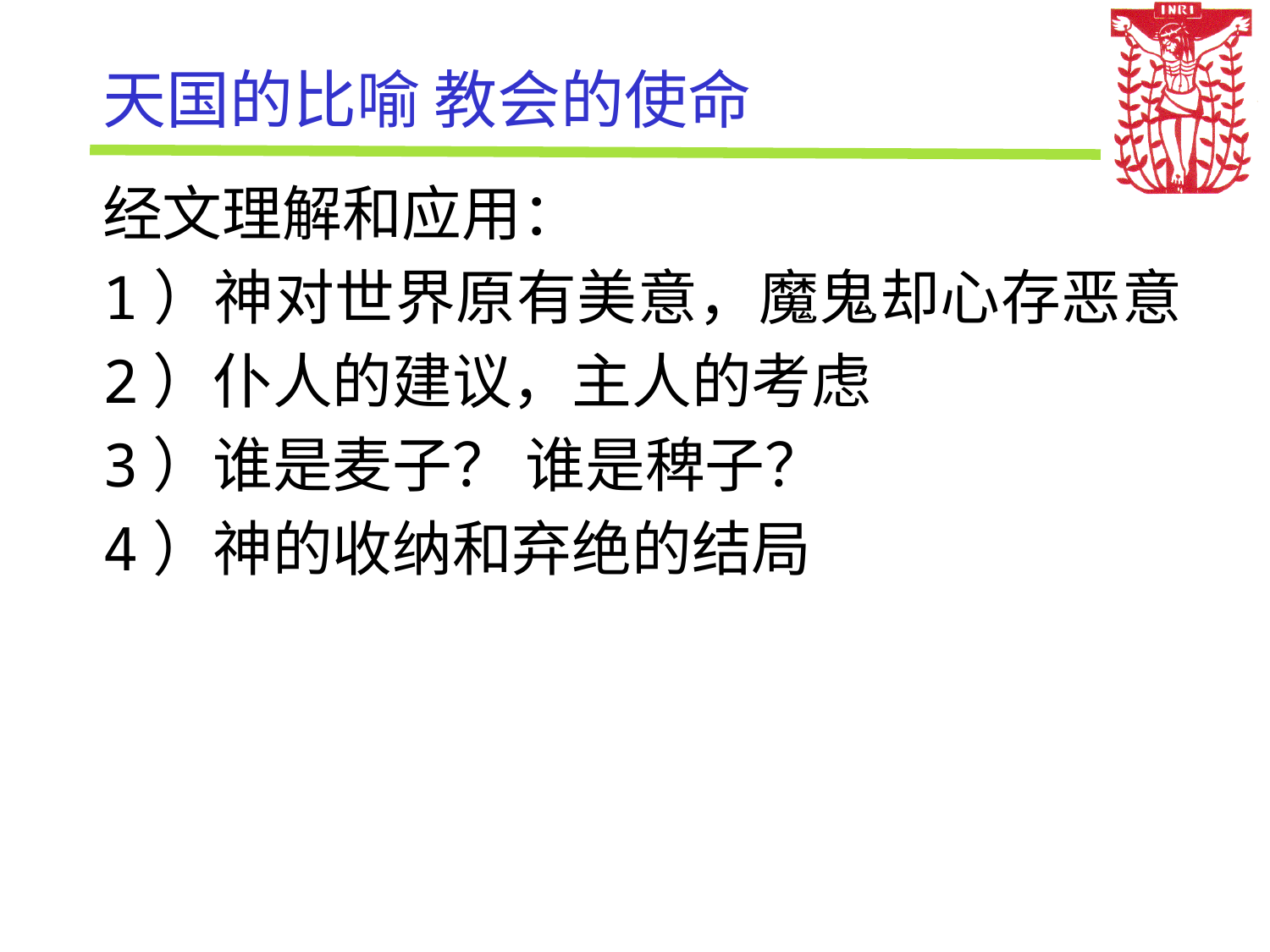

# 天国的比喻 教会的使命
经文理解和应用：
1）神对世界原有美意，魔鬼却心存恶意
2）仆人的建议，主人的考虑
3）谁是麦子？ 谁是稗子？
4）神的收纳和弃绝的结局